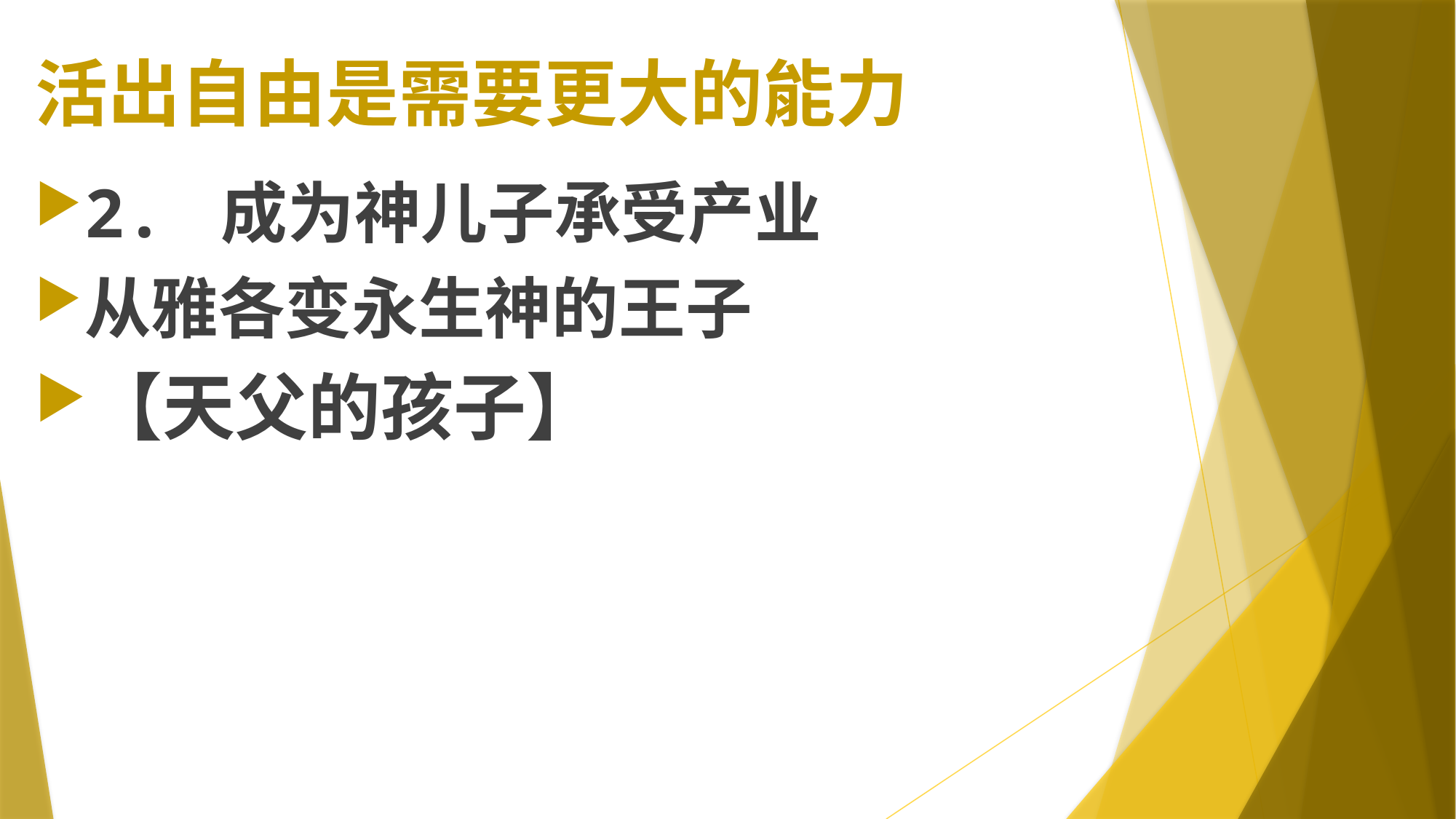

# 活出自由是需要更大的能力
2. 成为神儿子承受产业
从雅各变永生神的王子
【天父的孩子】